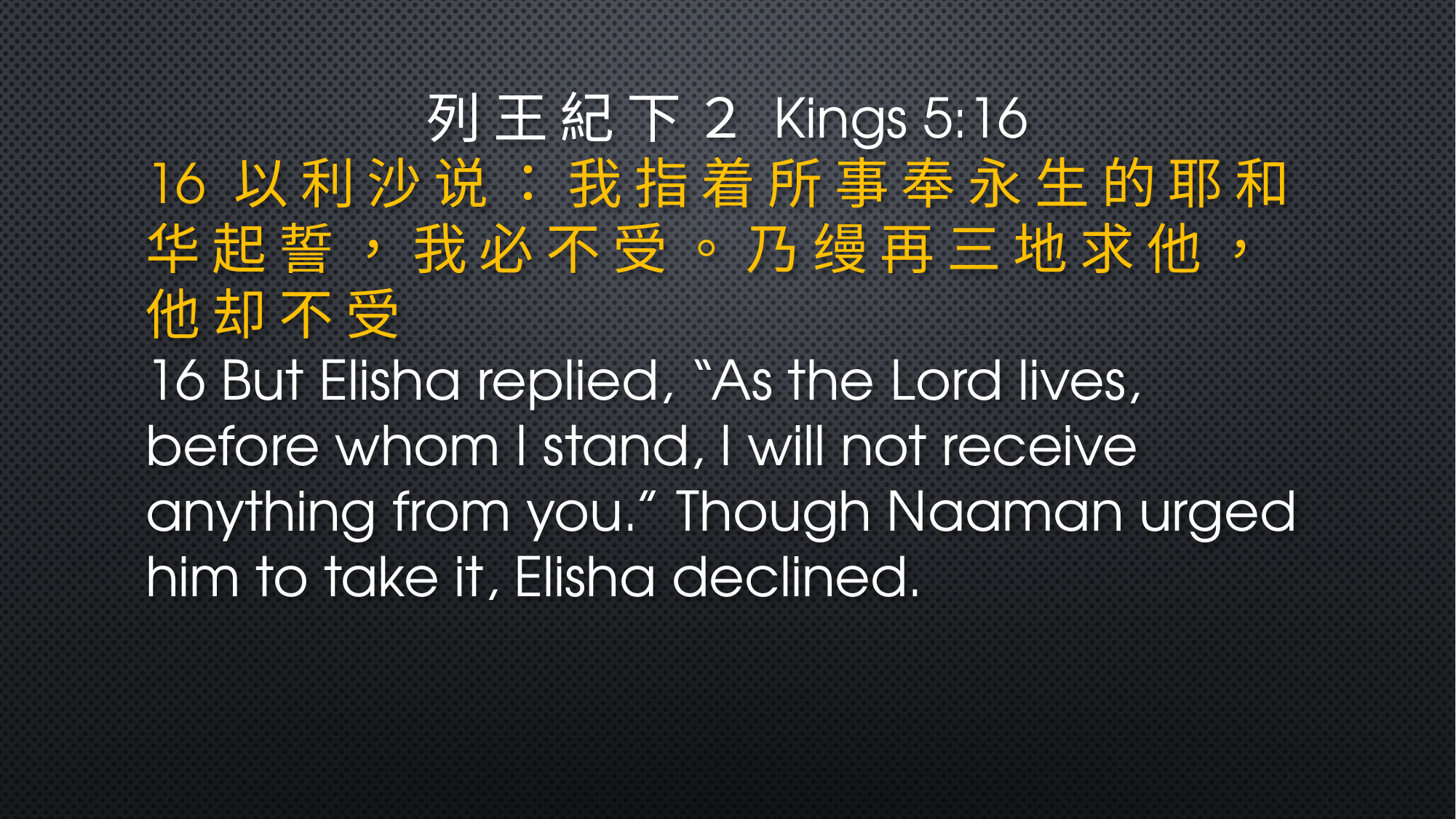

列 王 紀 下 ２ Kings 5:16
16 以 利 沙 说 ： 我 指 着 所 事 奉 永 生 的 耶 和 华 起 誓 ， 我 必 不 受 。 乃 缦 再 三 地 求 他 ， 他 却 不 受
16 But Elisha replied, “As the Lord lives, before whom I stand, I will not receive anything from you.” Though Naaman urged him to take it, Elisha declined.